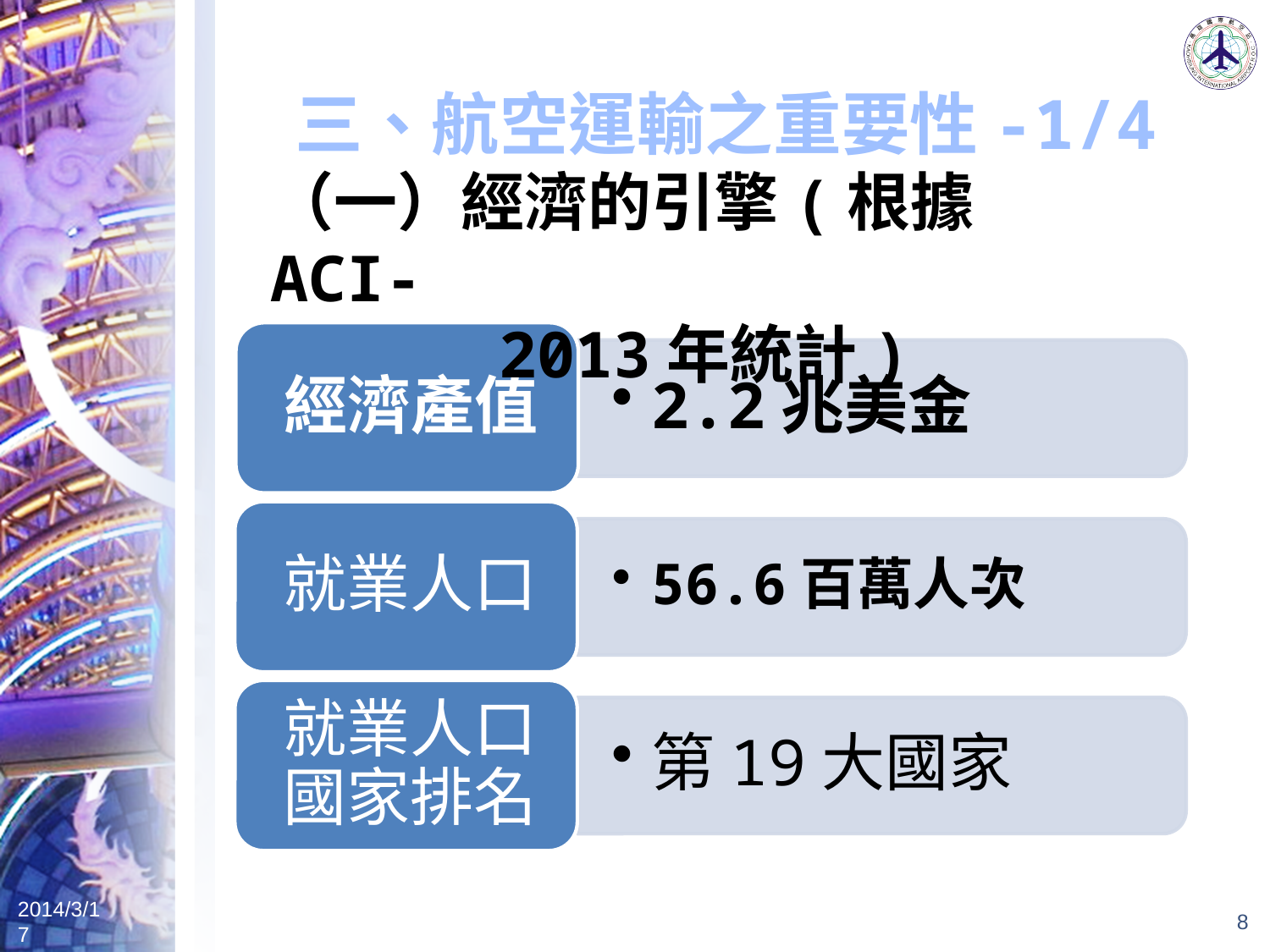

# 三、航空運輸之重要性-1/4
（一）經濟的引擎(根據ACI-
      2013年統計)
2.2兆美金
經濟產值
56.6百萬人次
就業人口
第19大國家
就業人口國家排名
2014/3/17
8